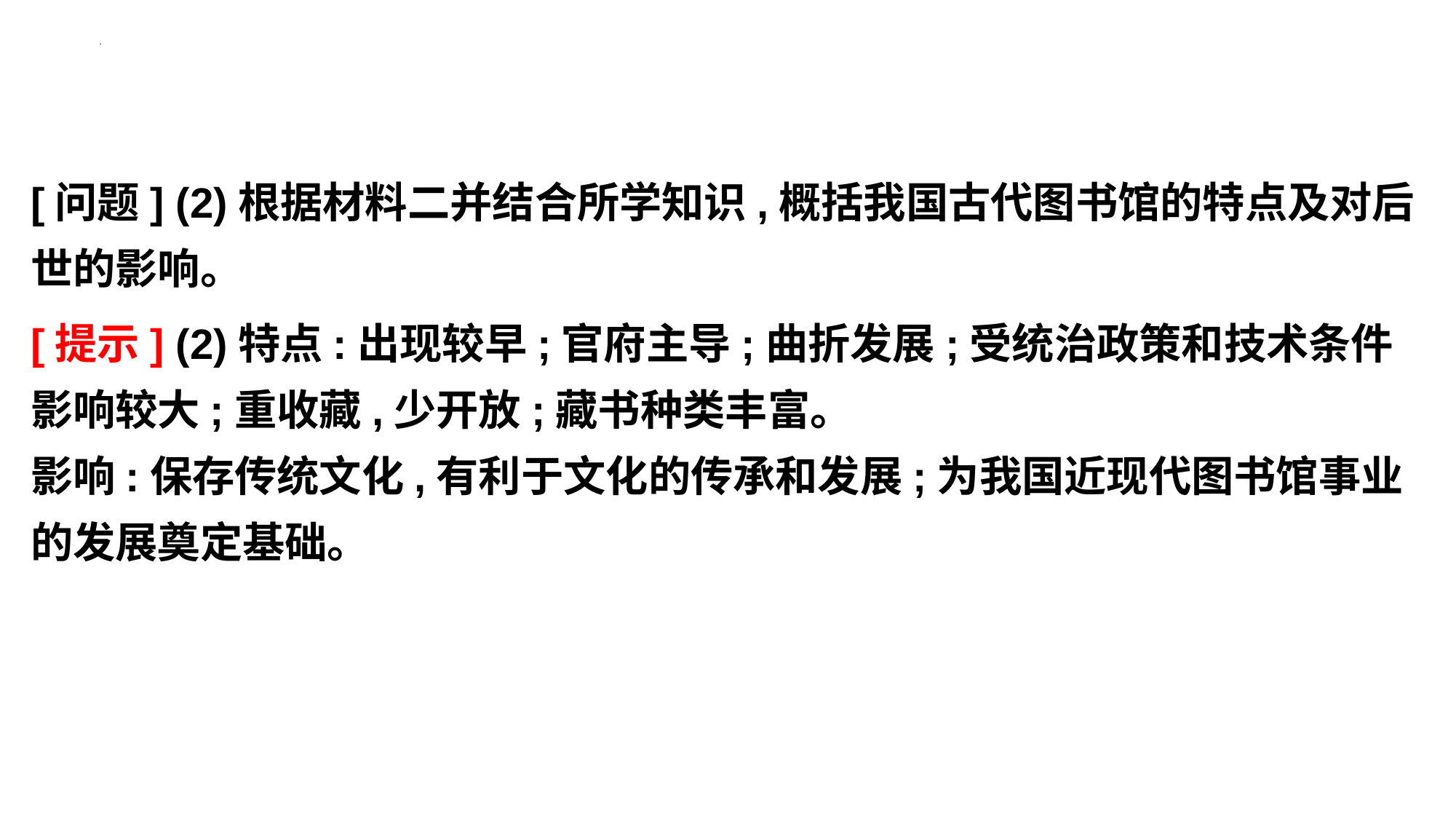

[问题] (2)根据材料二并结合所学知识,概括我国古代图书馆的特点及对后世的影响。
[提示] (2)特点:出现较早;官府主导;曲折发展;受统治政策和技术条件影响较大;重收藏,少开放;藏书种类丰富。
影响:保存传统文化,有利于文化的传承和发展;为我国近现代图书馆事业的发展奠定基础。